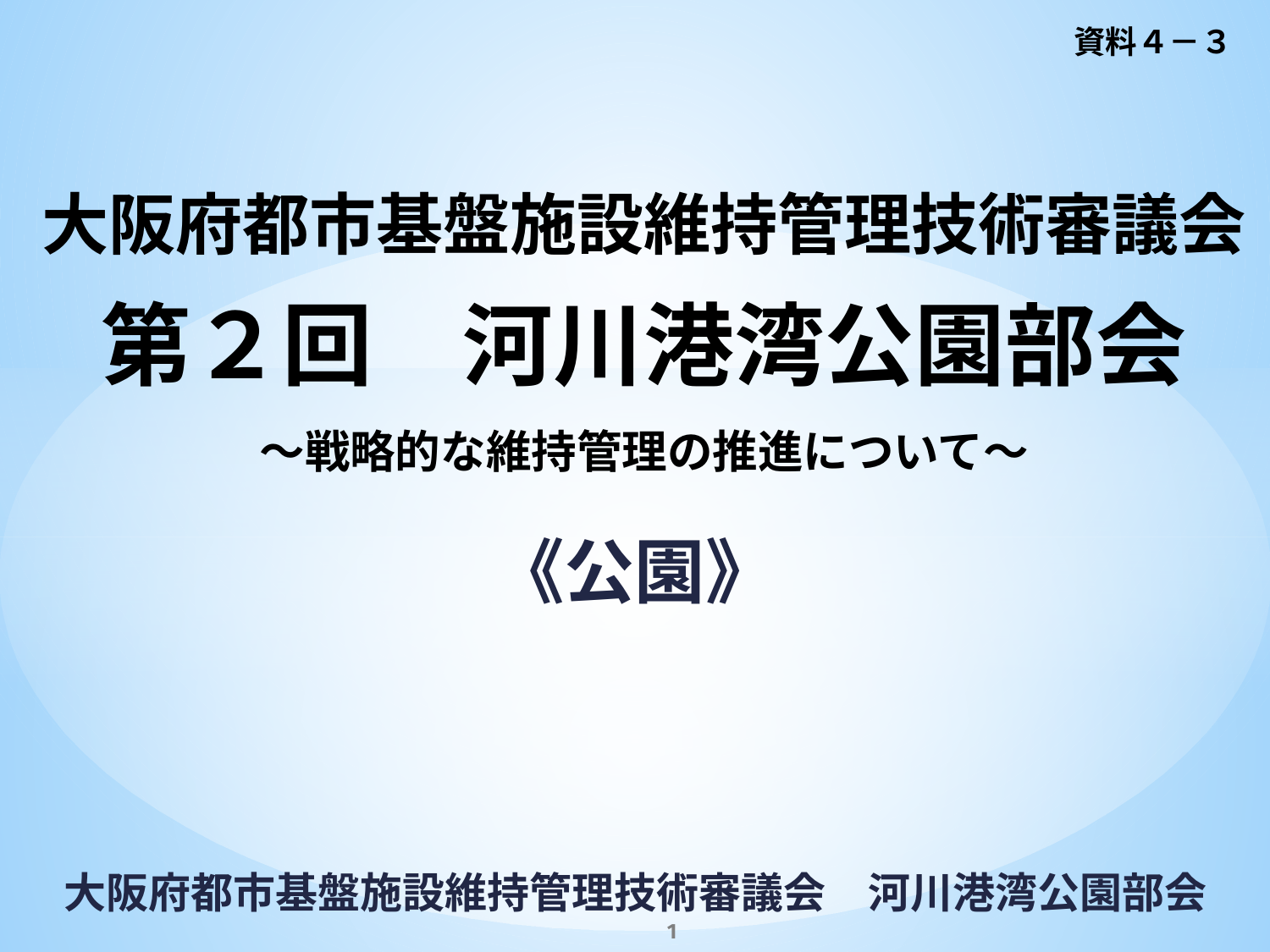

資料４－３
# 大阪府都市基盤施設維持管理技術審議会 第２回　河川港湾公園部会 ～戦略的な維持管理の推進について～
《公園》
大阪府都市基盤施設維持管理技術審議会　河川港湾公園部会
1